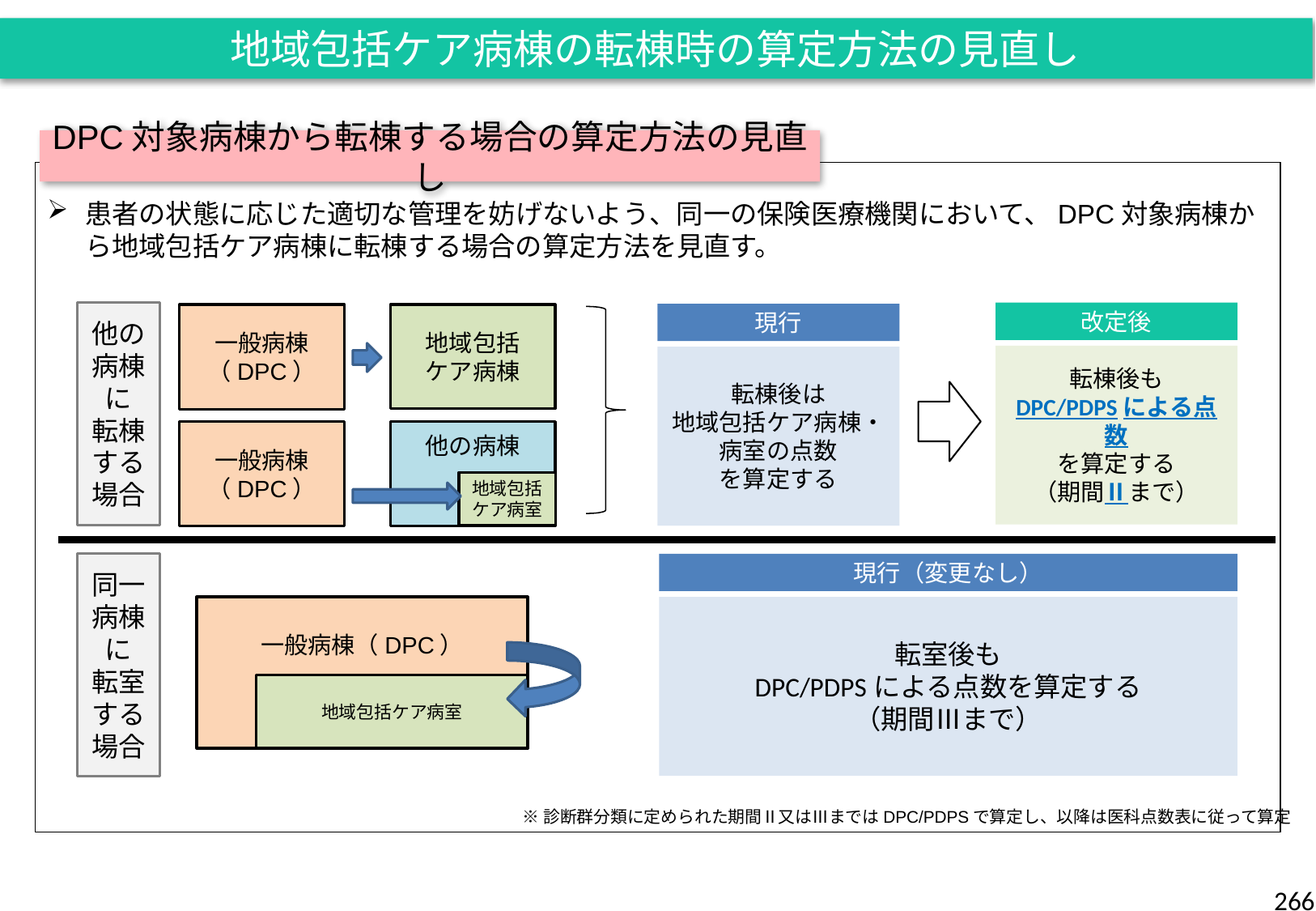

地域包括ケア病棟の転棟時の算定方法の見直し
DPC対象病棟から転棟する場合の算定方法の見直し

患者の状態に応じた適切な管理を妨げないよう、同一の保険医療機関において、DPC対象病棟から地域包括ケア病棟に転棟する場合の算定方法を見直す。
他の病棟に
転棟する場合
改定後
現行
地域包括
ケア病棟
一般病棟
（DPC）

転棟後も
DPC/PDPSによる点数
を算定する
（期間Ⅱまで）
転棟後は
地域包括ケア病棟・病室の点数
を算定する

他の病棟

ざ
一般病棟
（DPC）
地域包括ケア病室

現行（変更なし）
同一病棟に
転室する場合
一般病棟（DPC）

転室後も
DPC/PDPSによる点数を算定する
（期間Ⅲまで）

地域包括ケア病室
※診断群分類に定められた期間Ⅱ又はⅢまではDPC/PDPSで算定し、以降は医科点数表に従って算定
266